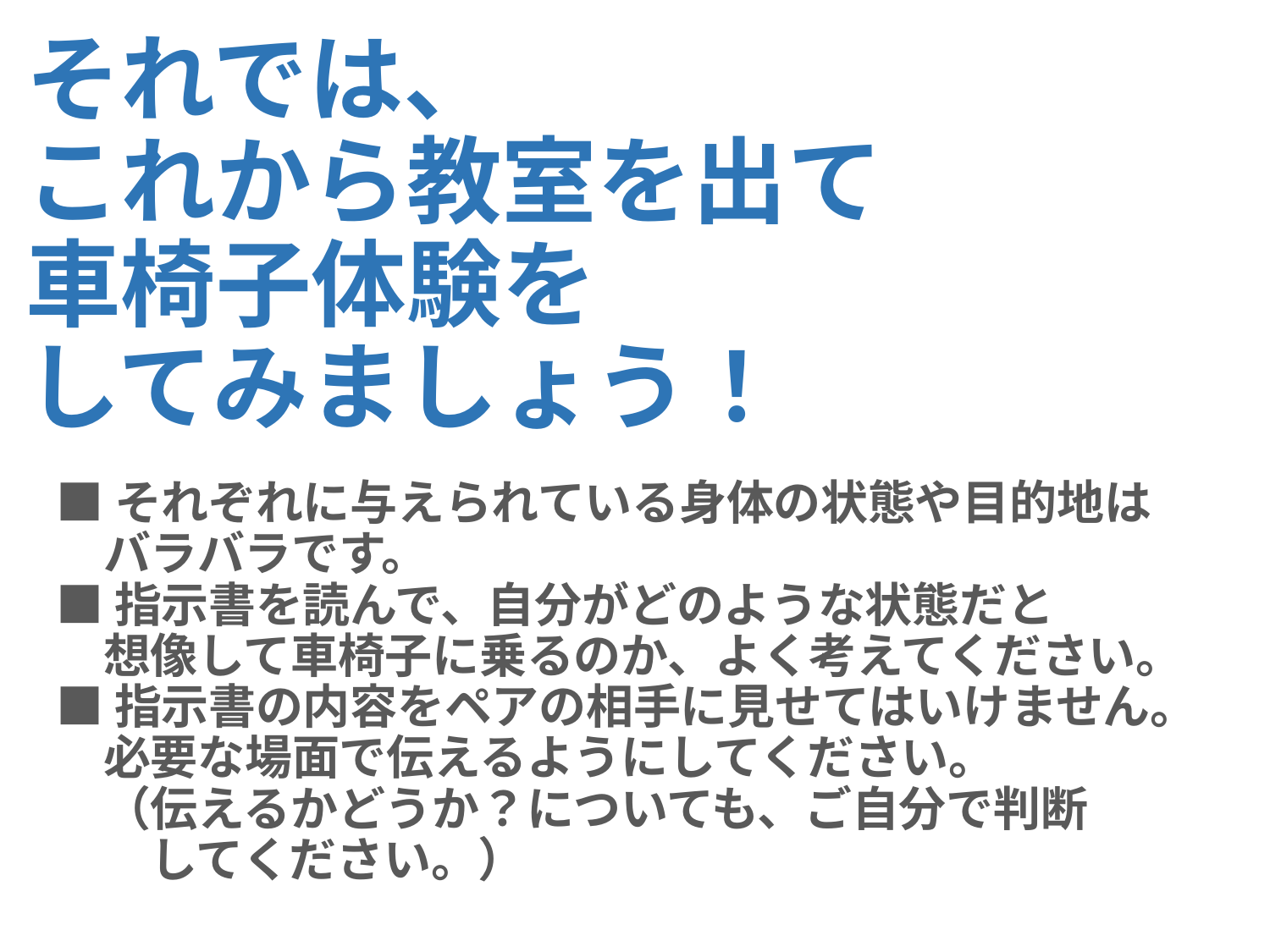

それでは、
これから教室を出て
車椅子体験を
してみましょう！
■それぞれに与えられている身体の状態や目的地は
　バラバラです。
■指示書を読んで、自分がどのような状態だと
　想像して車椅子に乗るのか、よく考えてください。
■指示書の内容をペアの相手に見せてはいけません。
　必要な場面で伝えるようにしてください。
　（伝えるかどうか？についても、ご自分で判断
　　してください。）